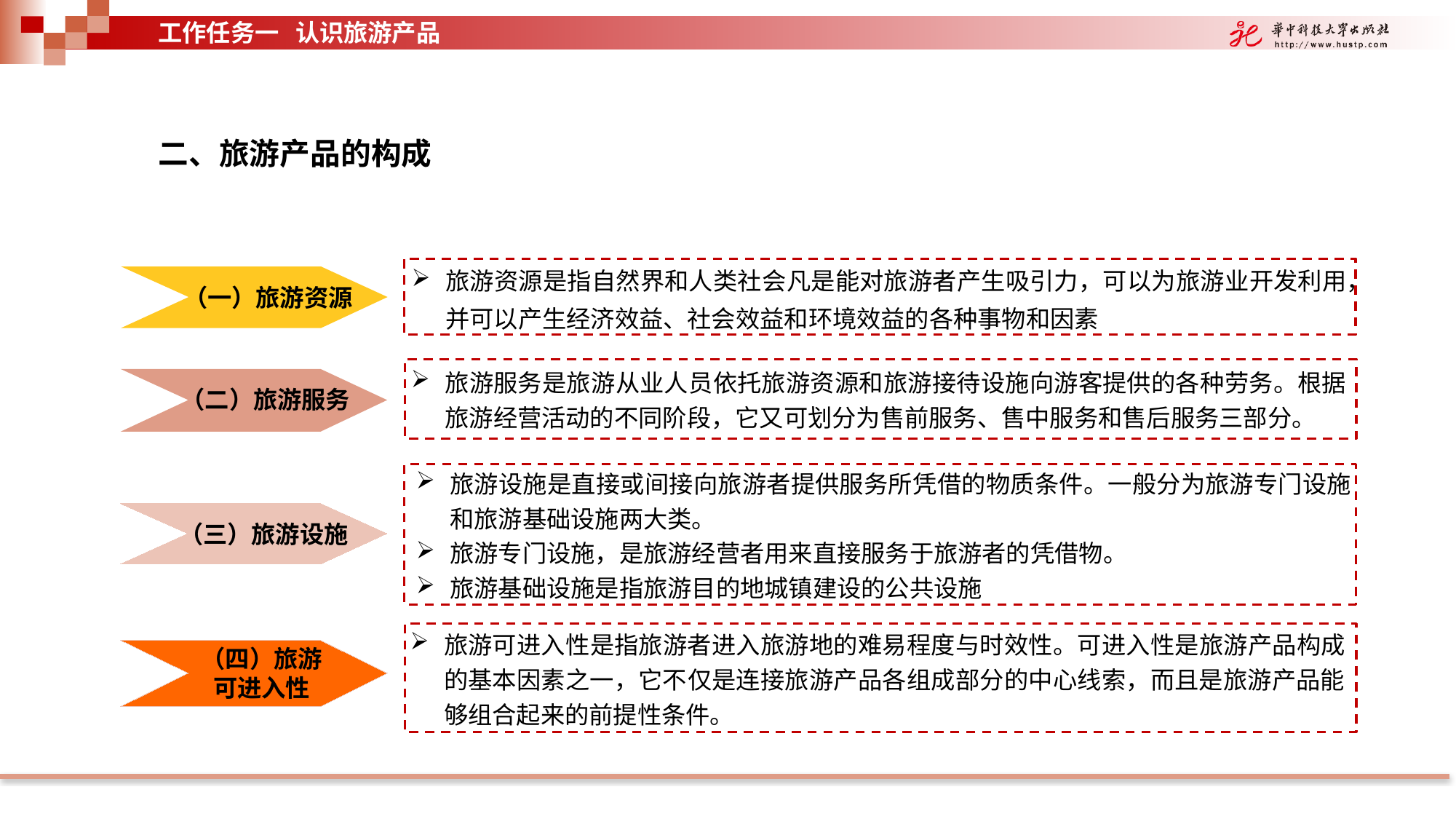

工作任务一   认识旅游产品
二、旅游产品的构成
旅游资源是指自然界和人类社会凡是能对旅游者产生吸引力，可以为旅游业开发利用，并可以产生经济效益、社会效益和环境效益的各种事物和因素

（一）旅游资源

旅游服务是旅游从业人员依托旅游资源和旅游接待设施向游客提供的各种劳务。根据旅游经营活动的不同阶段，它又可划分为售前服务、售中服务和售后服务三部分。

（二）旅游服务
旅游设施是直接或间接向旅游者提供服务所凭借的物质条件。一般分为旅游专门设施和旅游基础设施两大类。
旅游专门设施，是旅游经营者用来直接服务于旅游者的凭借物。
旅游基础设施是指旅游目的地城镇建设的公共设施

（三）旅游设施

旅游可进入性是指旅游者进入旅游地的难易程度与时效性。可进入性是旅游产品构成的基本因素之一，它不仅是连接旅游产品各组成部分的中心线索，而且是旅游产品能够组合起来的前提性条件。

（四）旅游可进入性